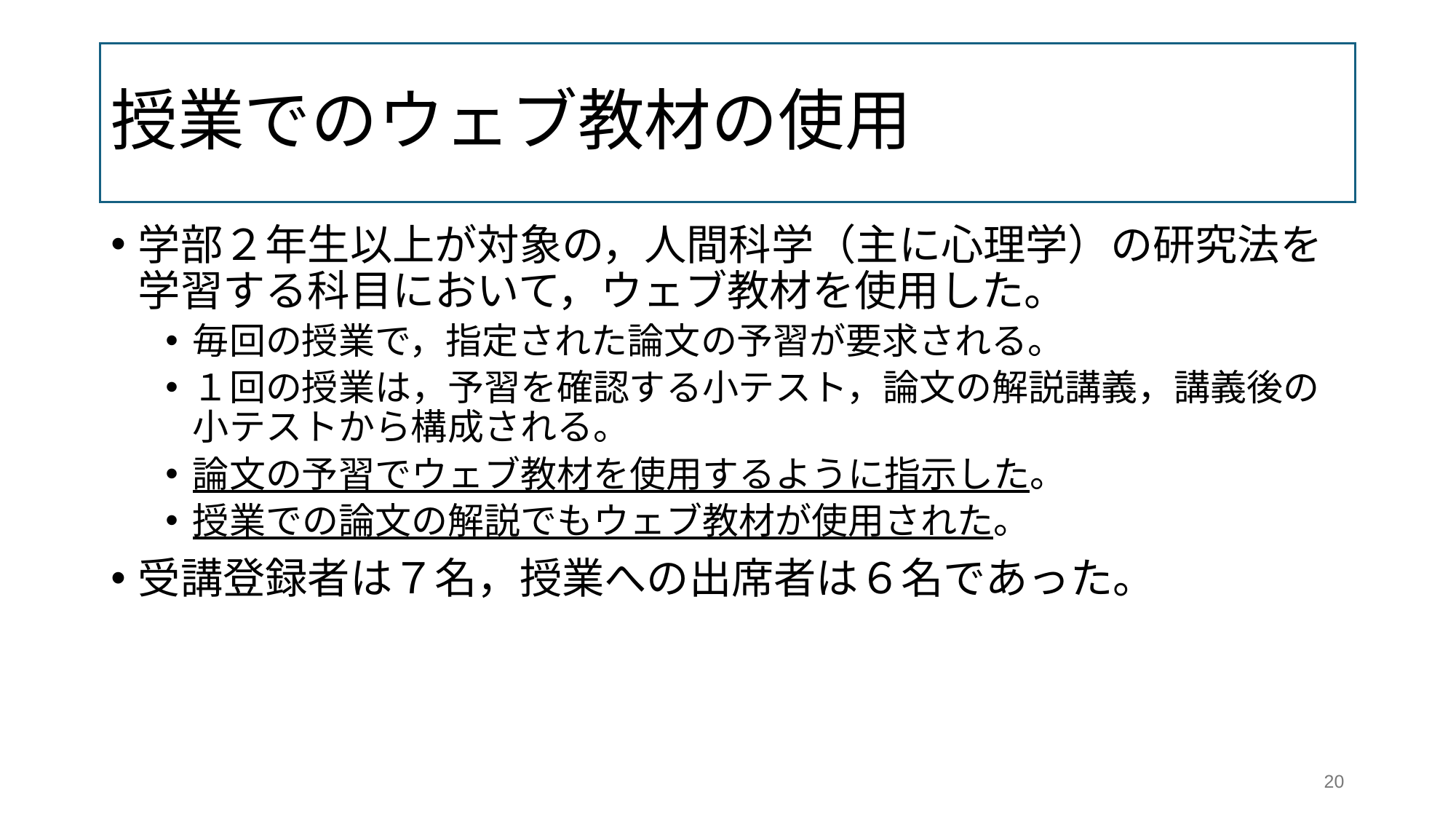

# 授業でのウェブ教材の使用
学部２年生以上が対象の，人間科学（主に心理学）の研究法を学習する科目において，ウェブ教材を使用した。
毎回の授業で，指定された論文の予習が要求される。
１回の授業は，予習を確認する小テスト，論文の解説講義，講義後の小テストから構成される。
論文の予習でウェブ教材を使用するように指示した。
授業での論文の解説でもウェブ教材が使用された。
受講登録者は７名，授業への出席者は６名であった。
20